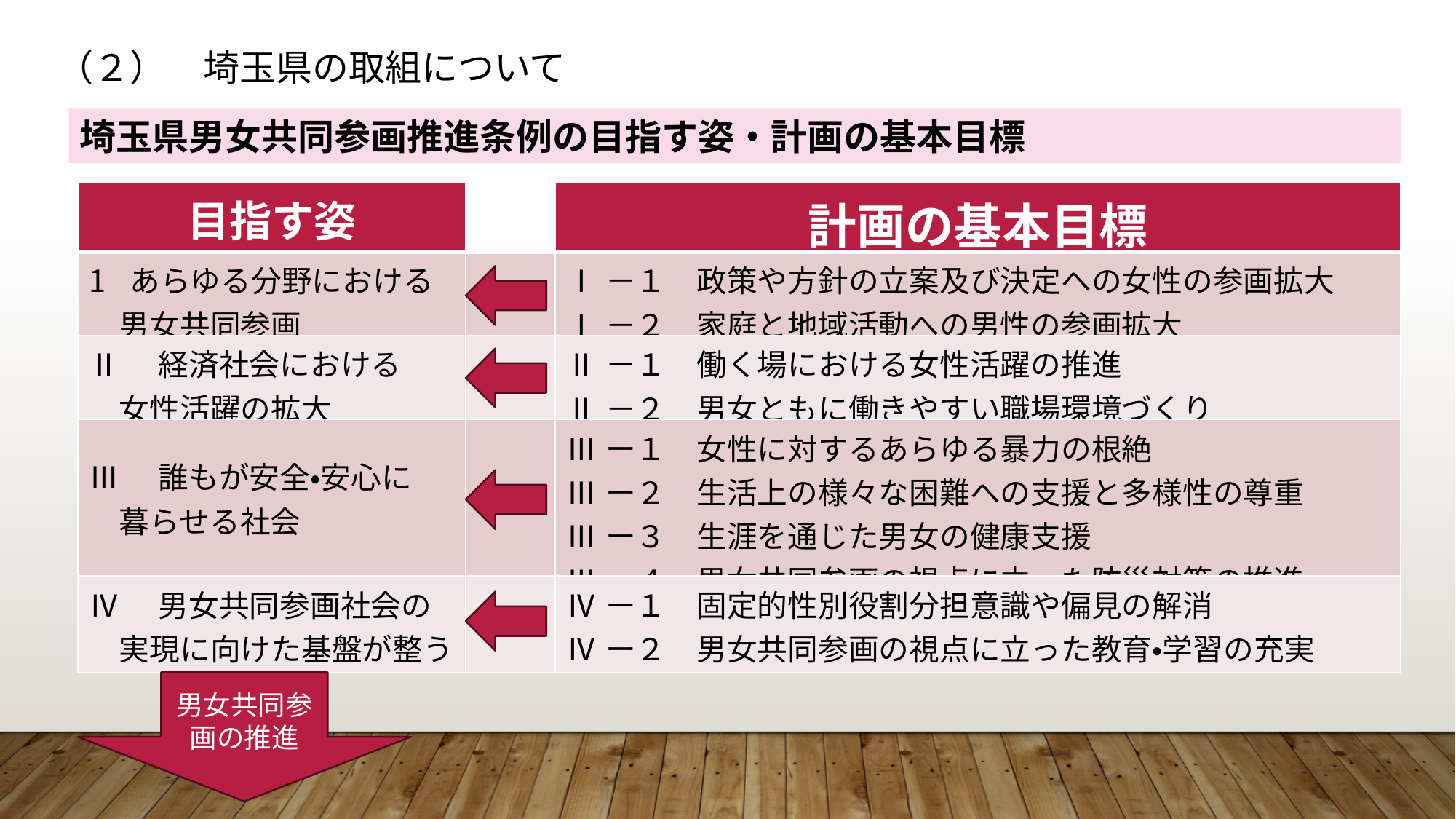

（２）　埼玉県の取組について
埼玉県男女共同参画推進条例の目指す姿・計画の基本目標
| 目指す姿 |  | 計画の基本目標 |
| --- | --- | --- |
| あらゆる分野における 　男女共同参画 |  | Ⅰ－１　政策や方針の立案及び決定への女性の参画拡大 Ⅰ－２　家庭と地域活動への男性の参画拡大 |
| Ⅱ　経済社会における 　女性活躍の拡大 |  | Ⅱ－１　働く場における女性活躍の推進 Ⅱ－２　男女ともに働きやすい職場環境づくり |
| Ⅲ　誰もが安全・安心に 　暮らせる社会 |  | Ⅲー１　女性に対するあらゆる暴力の根絶 Ⅲー２　生活上の様々な困難への支援と多様性の尊重 Ⅲー３　生涯を通じた男女の健康支援 Ⅲー４　男女共同参画の視点に立った防災対策の推進 |
| Ⅳ　男女共同参画社会の 　実現に向けた基盤が整う |  | Ⅳー１　固定的性別役割分担意識や偏見の解消 Ⅳー２　男女共同参画の視点に立った教育・学習の充実 |

男女共同参画の推進